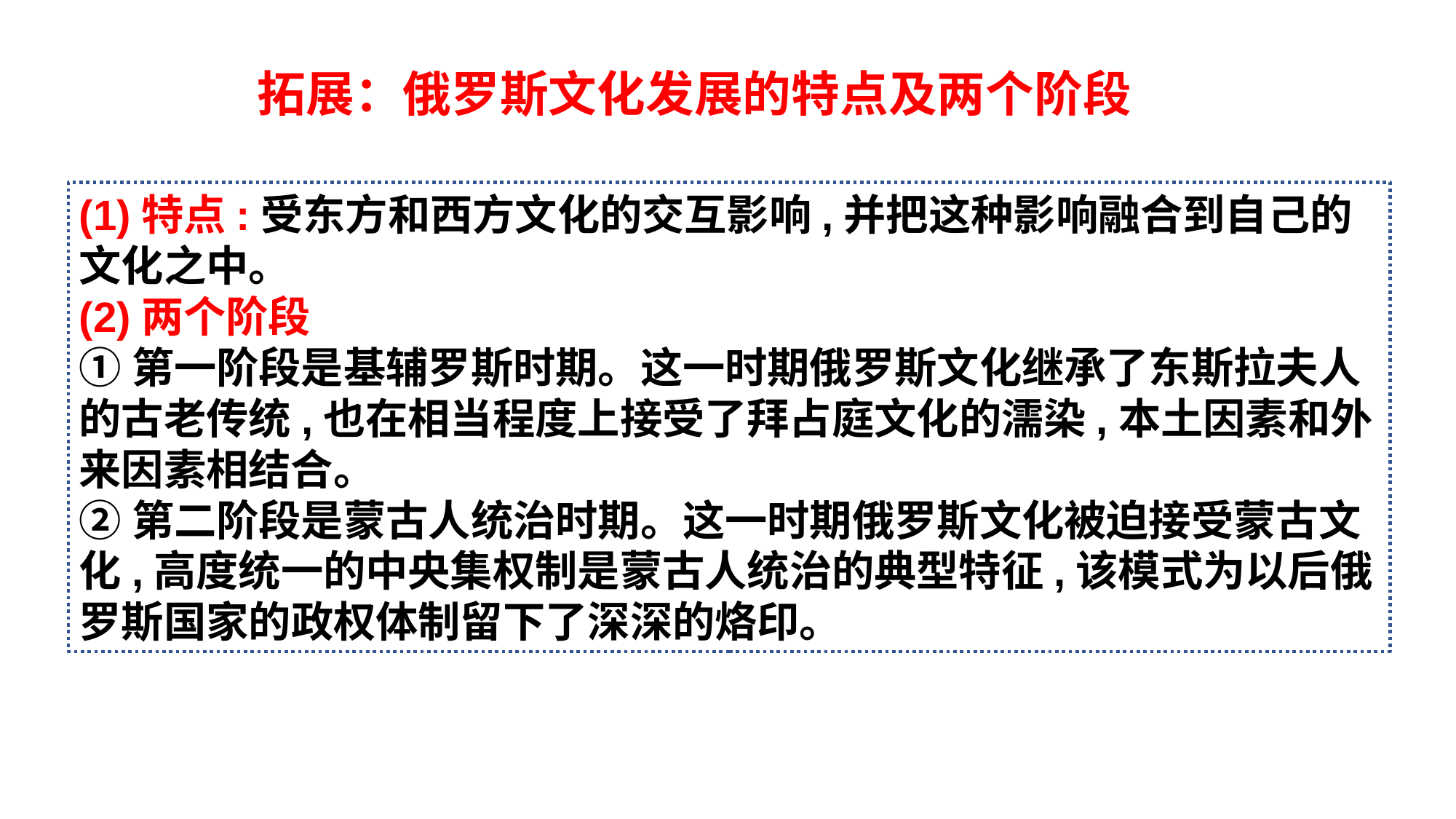

拓展：俄罗斯文化发展的特点及两个阶段
(1)特点:受东方和西方文化的交互影响,并把这种影响融合到自己的文化之中。
(2)两个阶段
①第一阶段是基辅罗斯时期。这一时期俄罗斯文化继承了东斯拉夫人的古老传统,也在相当程度上接受了拜占庭文化的濡染,本土因素和外来因素相结合。
②第二阶段是蒙古人统治时期。这一时期俄罗斯文化被迫接受蒙古文化,高度统一的中央集权制是蒙古人统治的典型特征,该模式为以后俄罗斯国家的政权体制留下了深深的烙印。